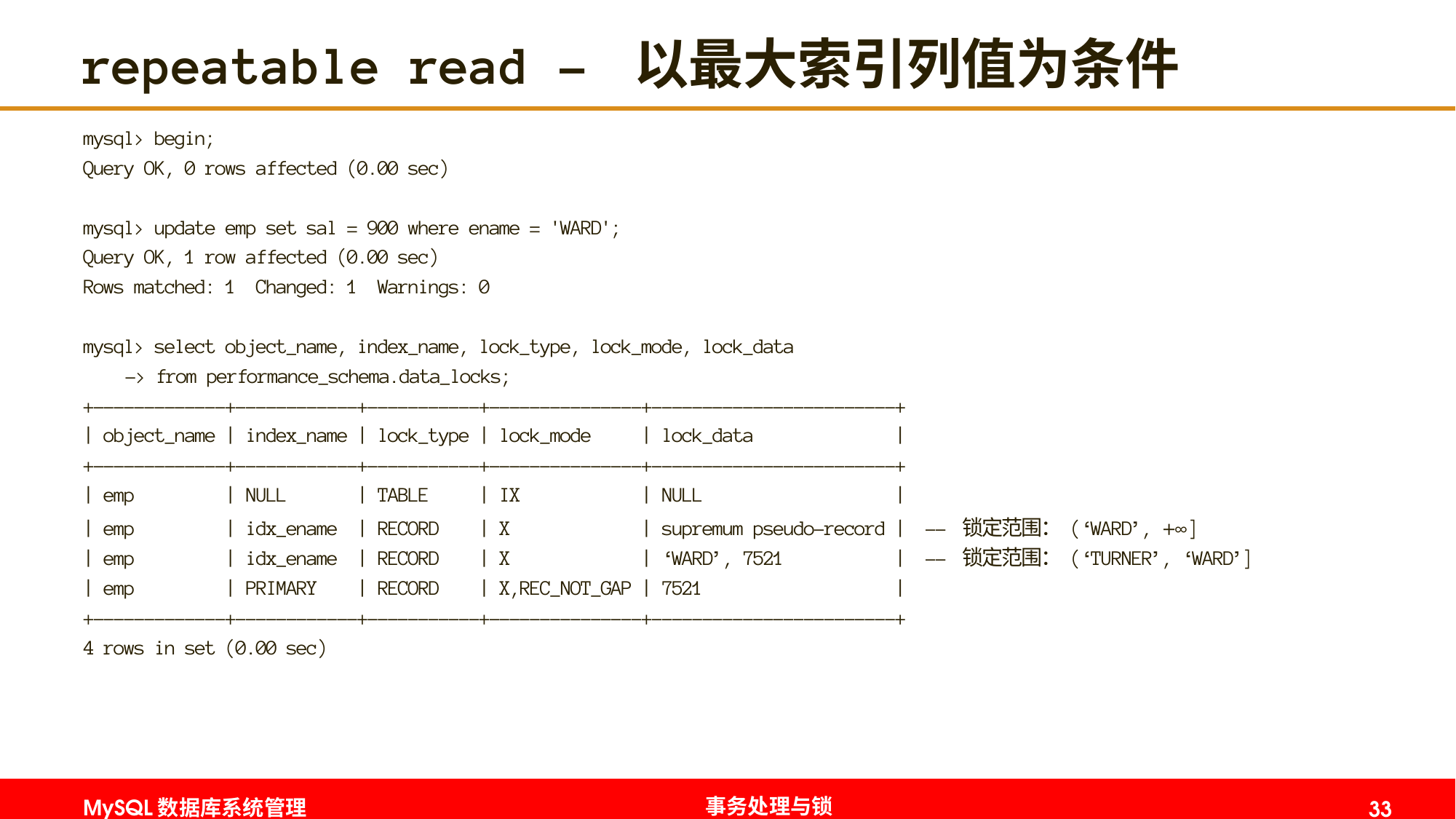

# repeatable read – 以最大索引列值为条件
mysql> begin;
Query OK, 0 rows affected (0.00 sec)

mysql> update emp set sal = 900 where ename = 'WARD';
Query OK, 1 row affected (0.00 sec)
Rows matched: 1  Changed: 1  Warnings: 0

mysql> select object_name, index_name, lock_type, lock_mode, lock_data
    -> from performance_schema.data_locks;
+-------------+------------+-----------+---------------+------------------------+
| object_name | index_name | lock_type | lock_mode     | lock_data              |
+-------------+------------+-----------+---------------+------------------------+
| emp         | NULL       | TABLE     | IX            | NULL                   |
| emp         | idx_ename  | RECORD    | X             | supremum pseudo-record |  -- 锁定范围： (‘WARD’, +∞]
| emp         | idx_ename  | RECORD    | X             | ‘WARD’, 7521           |  -- 锁定范围： (‘TURNER’, ‘WARD’]
| emp         | PRIMARY    | RECORD    | X,REC_NOT_GAP | 7521                   |
+-------------+------------+-----------+---------------+------------------------+
4 rows in set (0.00 sec)